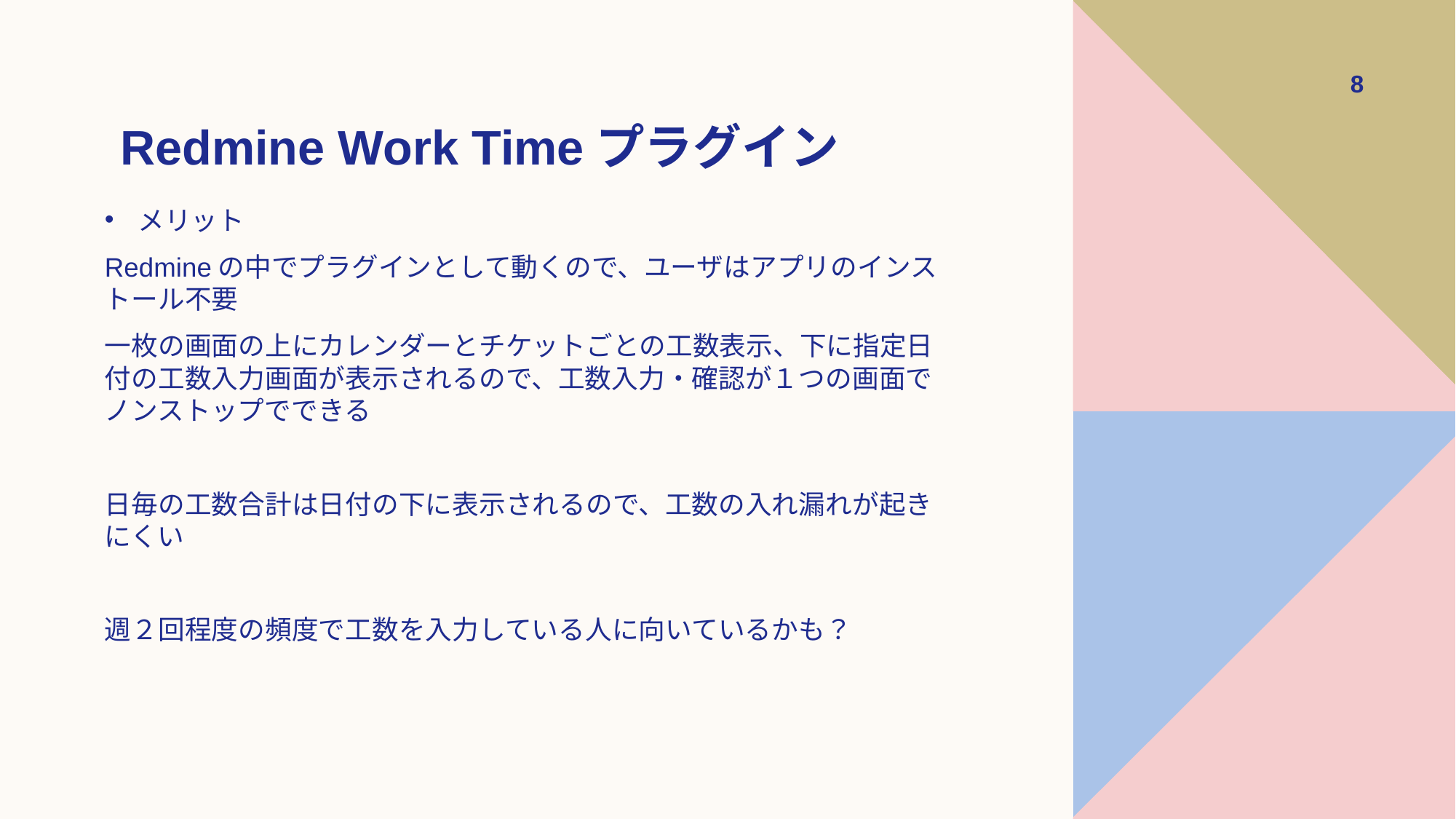

8
Redmine Work Timeプラグイン
メリット
Redmineの中でプラグインとして動くので、ユーザはアプリのインストール不要
一枚の画面の上にカレンダーとチケットごとの工数表示、下に指定日付の工数入力画面が表示されるので、工数入力・確認が１つの画面でノンストップでできる

日毎の工数合計は日付の下に表示されるので、工数の入れ漏れが起きにくい

週２回程度の頻度で工数を入力している人に向いているかも？